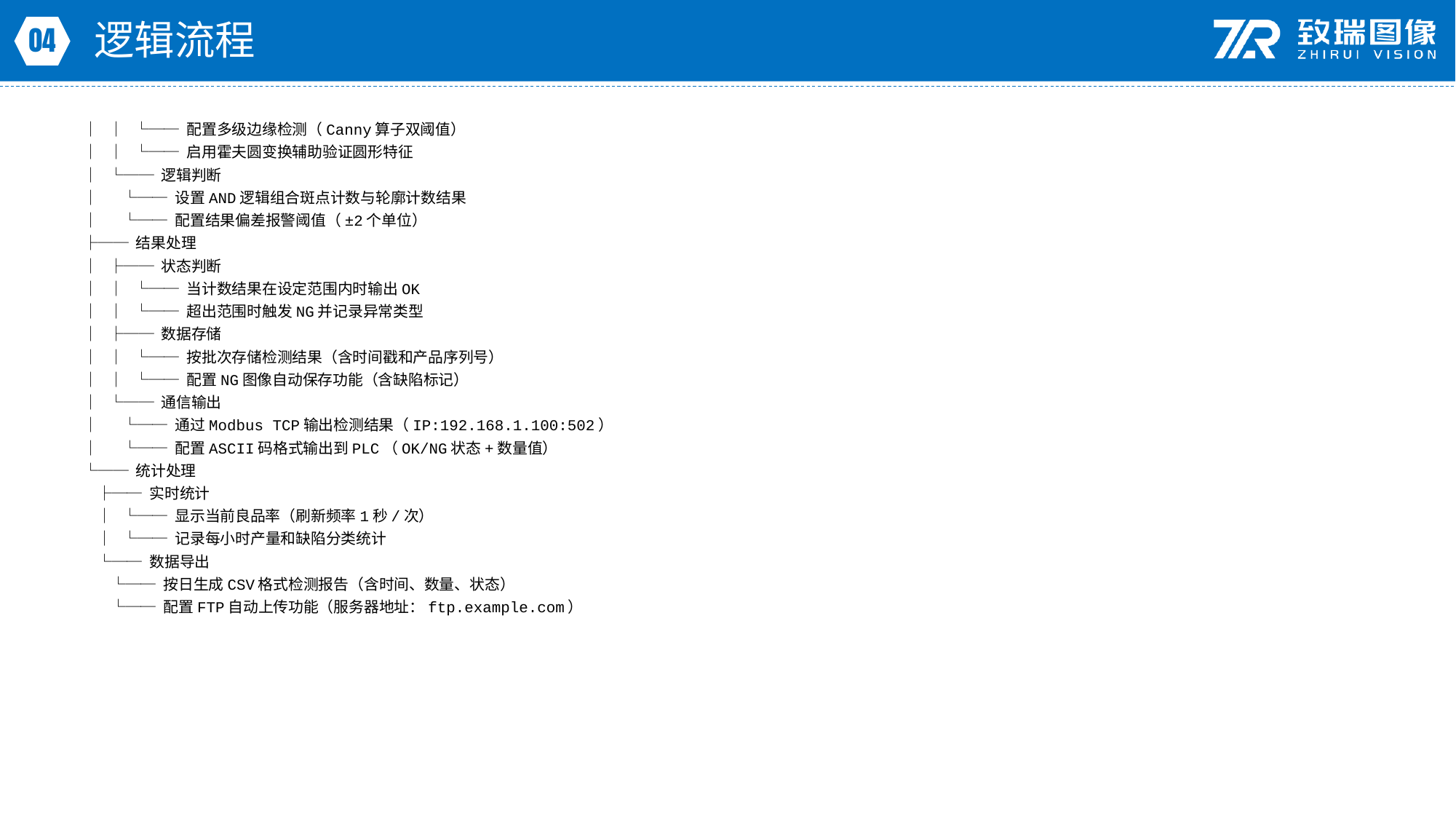

逻辑流程
04

│   │   └── 配置多级边缘检测（Canny算子双阈值）
│   │   └── 启用霍夫圆变换辅助验证圆形特征
│   └── 逻辑判断
│       └── 设置AND逻辑组合斑点计数与轮廓计数结果
│       └── 配置结果偏差报警阈值（±2个单位）
├── 结果处理
│   ├── 状态判断
│   │   └── 当计数结果在设定范围内时输出OK
│   │   └── 超出范围时触发NG并记录异常类型
│   ├── 数据存储
│   │   └── 按批次存储检测结果（含时间戳和产品序列号）
│   │   └── 配置NG图像自动保存功能（含缺陷标记）
│   └── 通信输出
│       └── 通过Modbus TCP输出检测结果（IP:192.168.1.100:502）
│       └── 配置ASCII码格式输出到PLC（OK/NG状态+数量值）
└── 统计处理
    ├── 实时统计
    │   └── 显示当前良品率（刷新频率1秒/次）
    │   └── 记录每小时产量和缺陷分类统计
    └── 数据导出
        └── 按日生成CSV格式检测报告（含时间、数量、状态）
        └── 配置FTP自动上传功能（服务器地址：ftp.example.com）